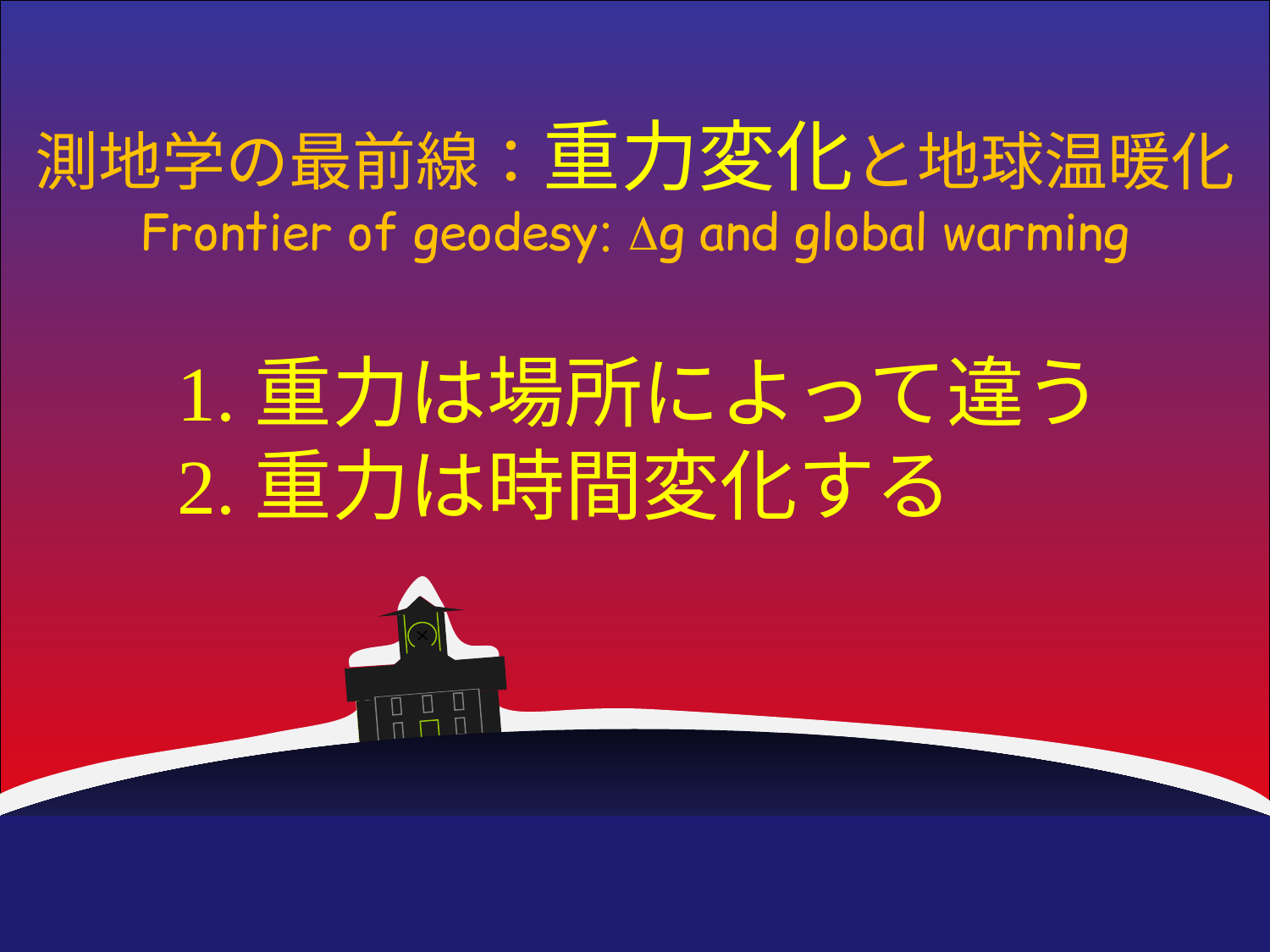

測地学の最前線：重力変化と地球温暖化
Frontier of geodesy: Δg and global warming
1.重力は場所によって違う
2.重力は時間変化する